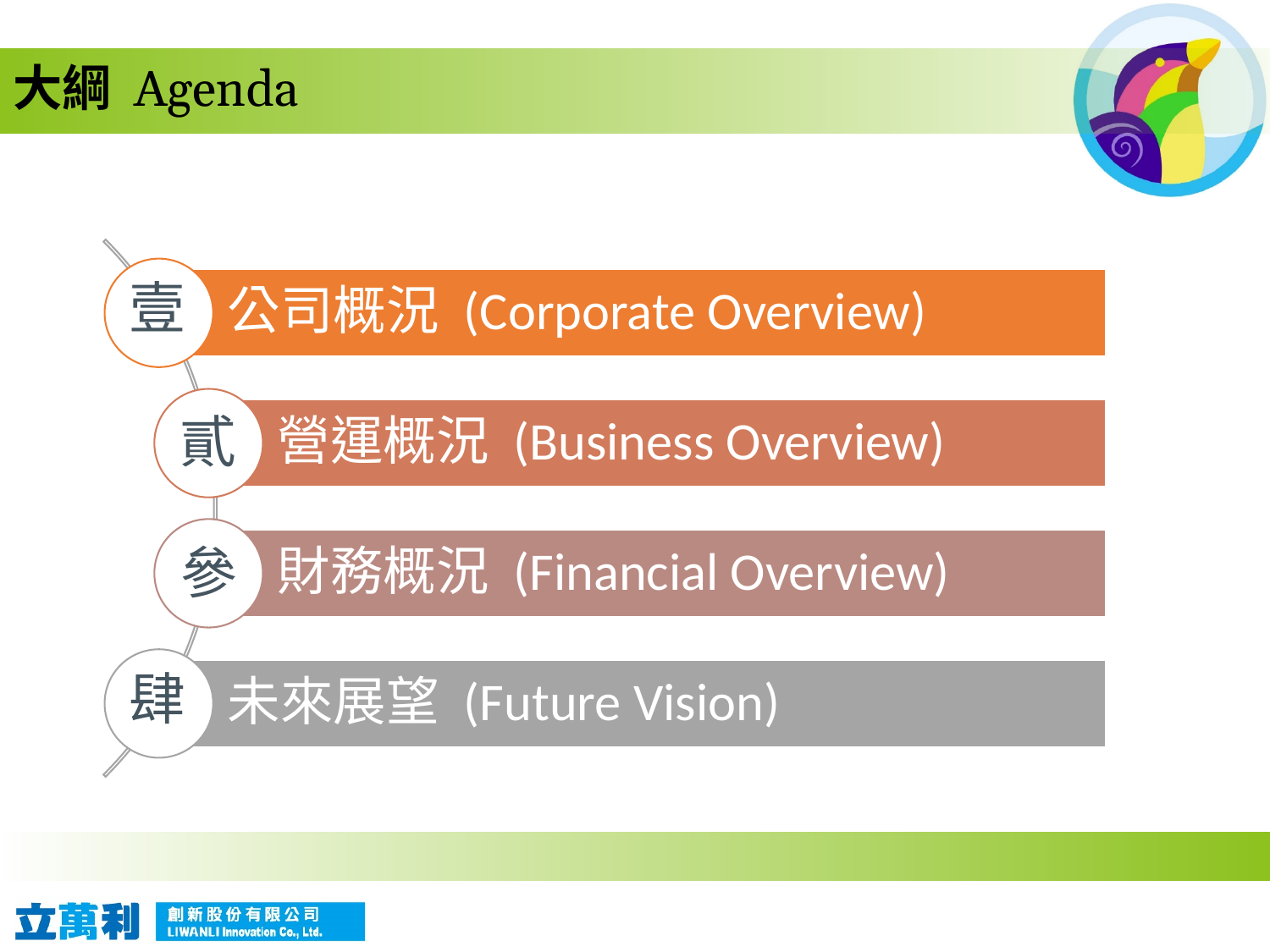

# 大綱 Agenda
公司概況 (Corporate Overview)
營運概況 (Business Overview)
財務概況 (Financial Overview)
未來展望 (Future Vision)
壹
貳
參
肆